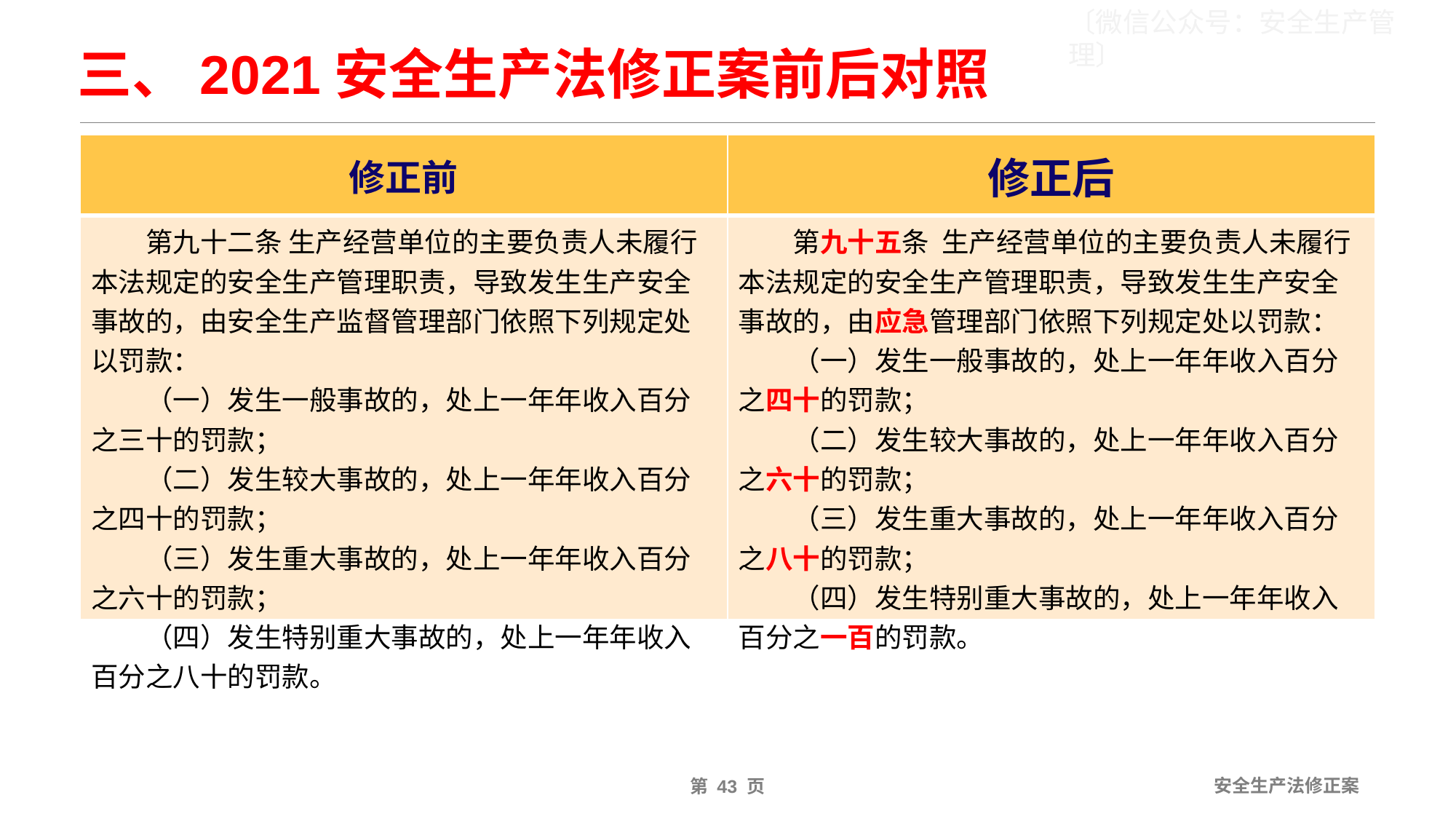

三、2021安全生产法修正案前后对照
| 修正前 | 修正后 |
| --- | --- |
| 第九十二条 生产经营单位的主要负责人未履行本法规定的安全生产管理职责，导致发生生产安全事故的，由安全生产监督管理部门依照下列规定处以罚款： （一）发生一般事故的，处上一年年收入百分之三十的罚款； （二）发生较大事故的，处上一年年收入百分之四十的罚款； （三）发生重大事故的，处上一年年收入百分之六十的罚款； （四）发生特别重大事故的，处上一年年收入百分之八十的罚款。 | 第九十五条 生产经营单位的主要负责人未履行本法规定的安全生产管理职责，导致发生生产安全事故的，由应急管理部门依照下列规定处以罚款： （一）发生一般事故的，处上一年年收入百分之四十的罚款； （二）发生较大事故的，处上一年年收入百分之六十的罚款； （三）发生重大事故的，处上一年年收入百分之八十的罚款； （四）发生特别重大事故的，处上一年年收入百分之一百的罚款。 |